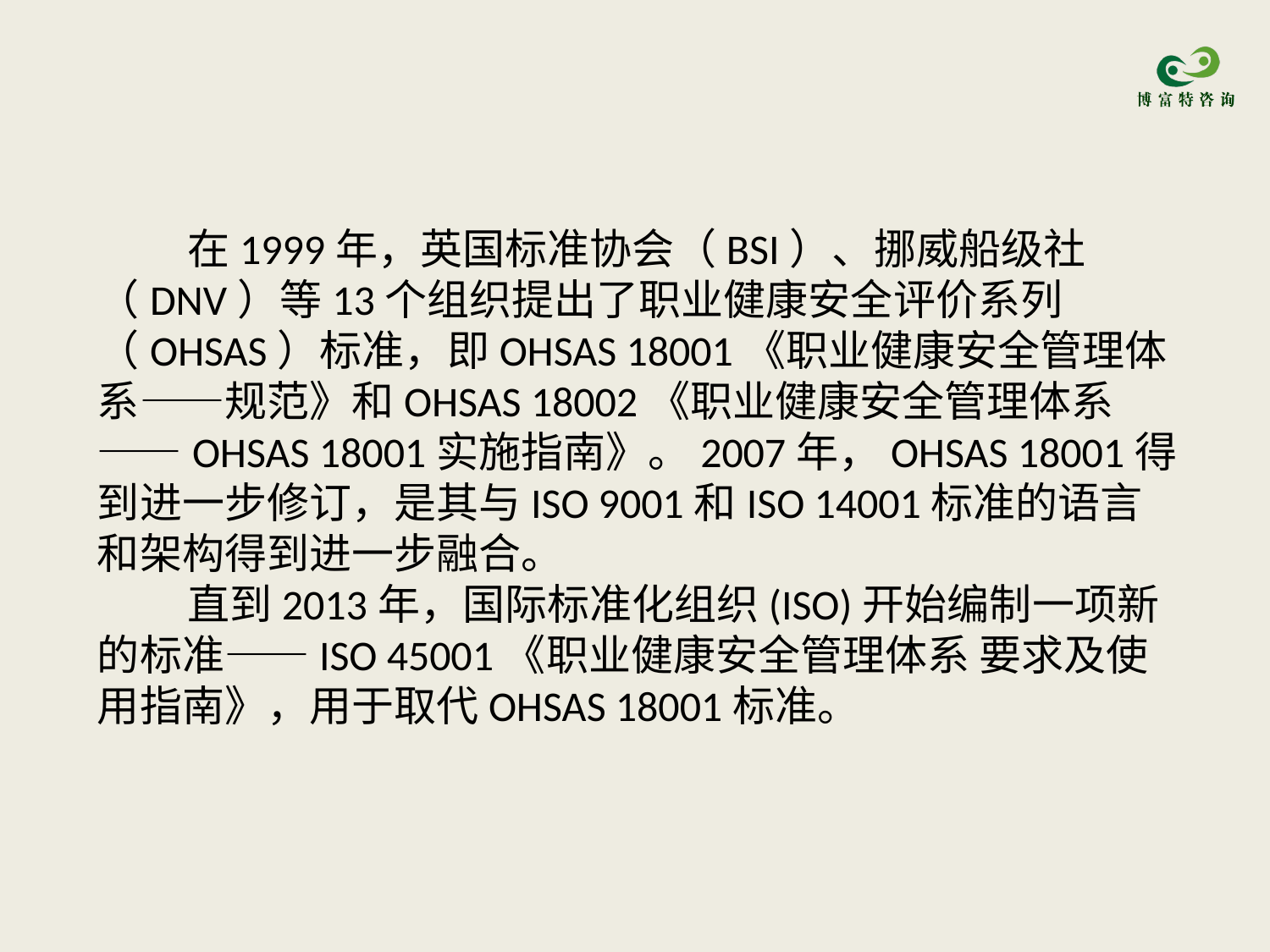

在1999年，英国标准协会（BSI）、挪威船级社（DNV）等13个组织提出了职业健康安全评价系列（OHSAS）标准，即OHSAS 18001《职业健康安全管理体系——规范》和OHSAS 18002《职业健康安全管理体系——OHSAS 18001实施指南》。2007年，OHSAS 18001得到进一步修订，是其与ISO 9001和ISO 14001标准的语言和架构得到进一步融合。
 直到2013年，国际标准化组织(ISO)开始编制一项新的标准——ISO 45001《职业健康安全管理体系 要求及使用指南》，用于取代OHSAS 18001标准。